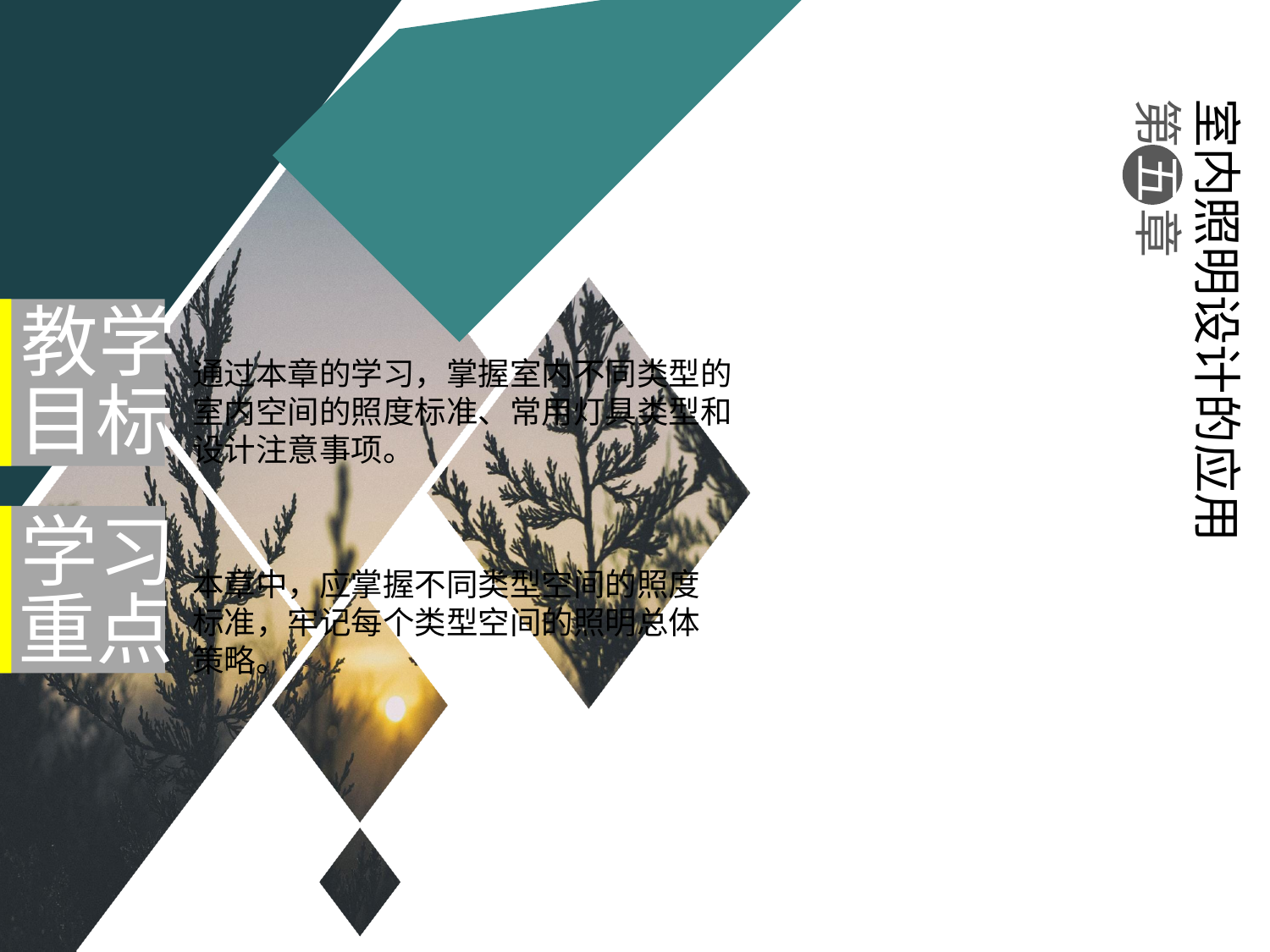

室内照明设计的应用
第 五 章

教学
目标

通过本章的学习，掌握室内不同类型的室内空间的照度标准、常用灯具类型和设计注意事项。

学习
重点

本章中，应掌握不同类型空间的照度标准，牢记每个类型空间的照明总体策略。

#